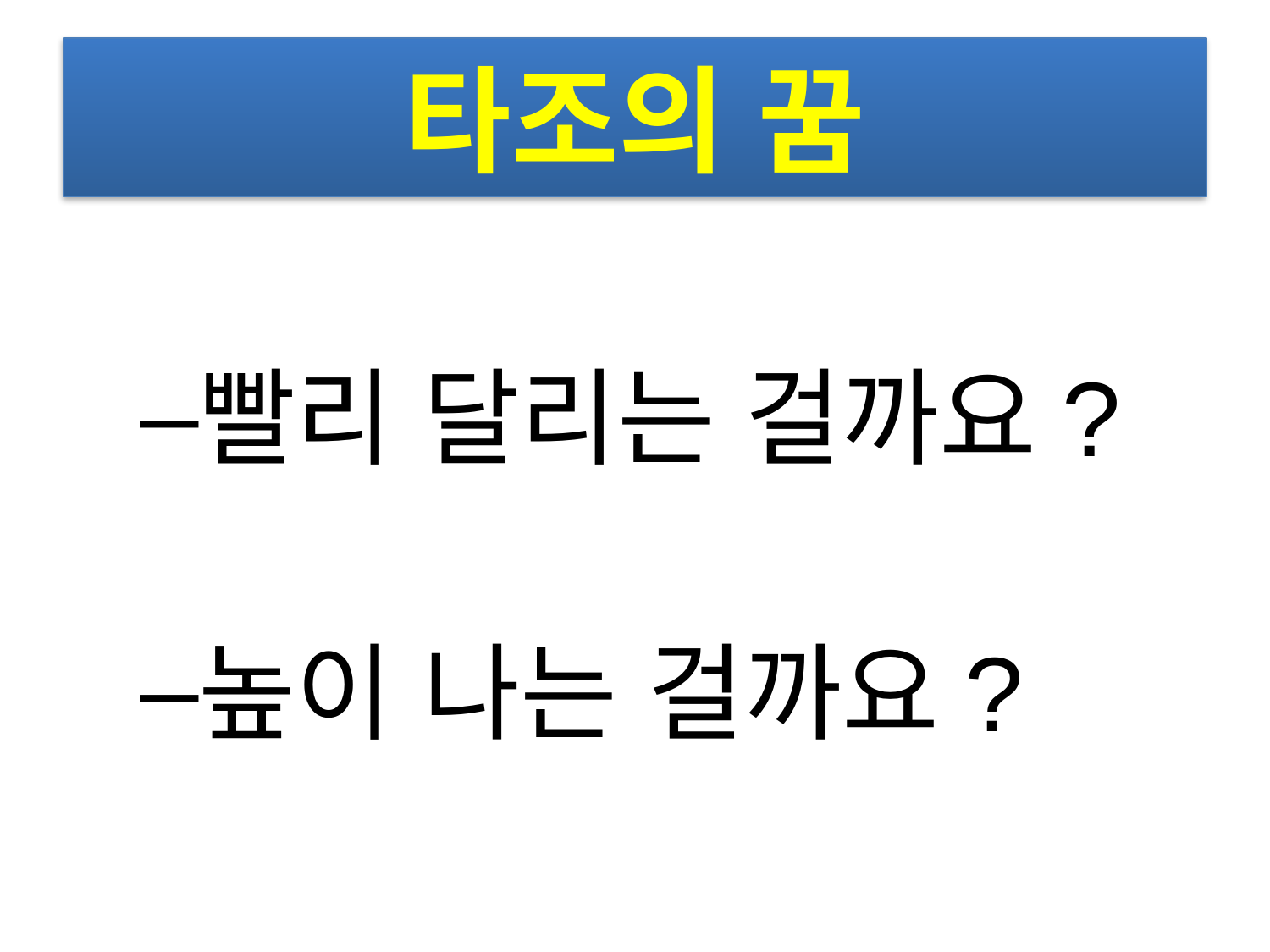

# 타조의 꿈

빨리 달리는 걸까요?

높이 나는 걸까요?